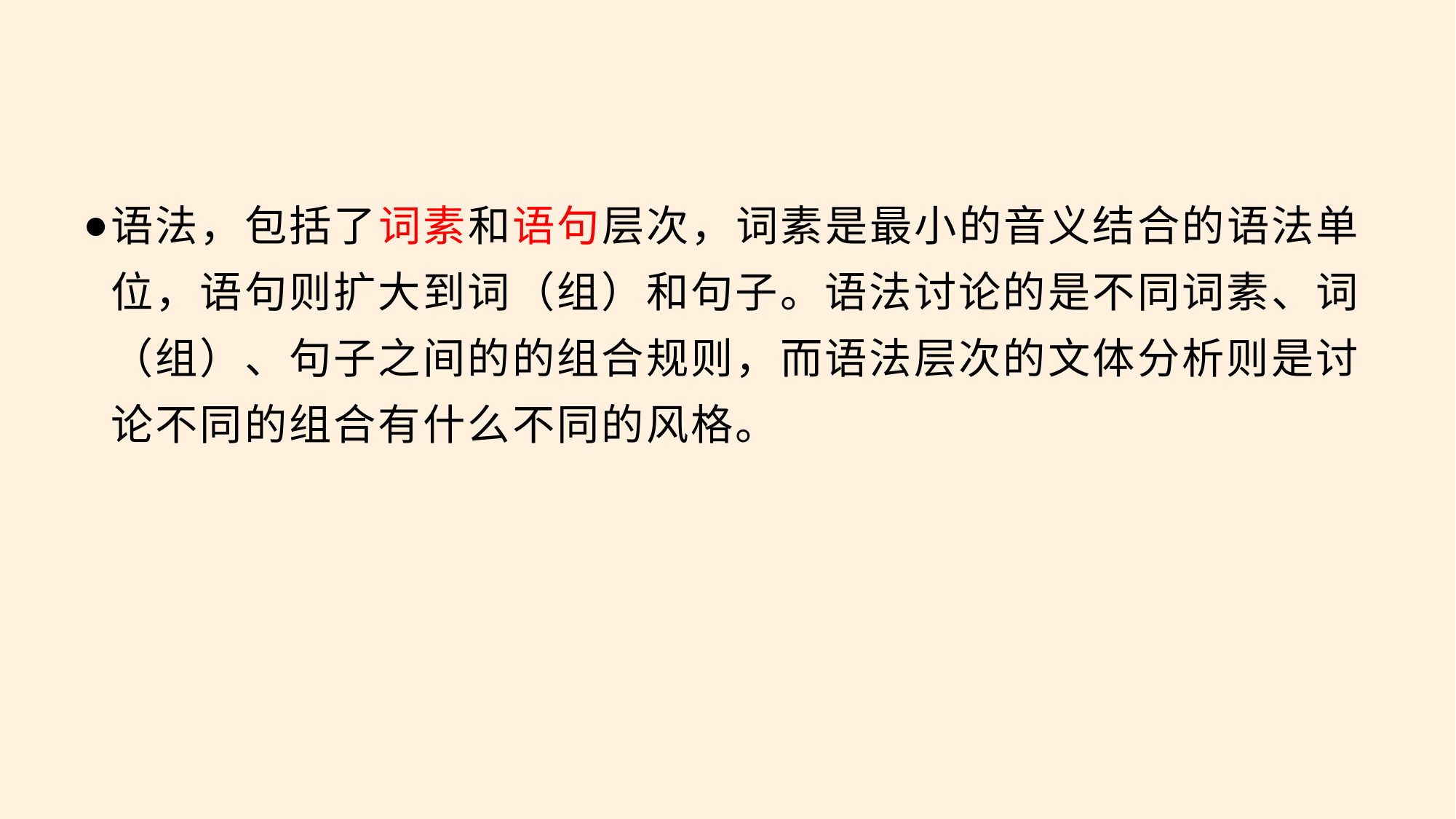

#
语法，包括了词素和语句层次，词素是最小的音义结合的语法单位，语句则扩大到词（组）和句子。语法讨论的是不同词素、词（组）、句子之间的的组合规则，而语法层次的文体分析则是讨论不同的组合有什么不同的风格。